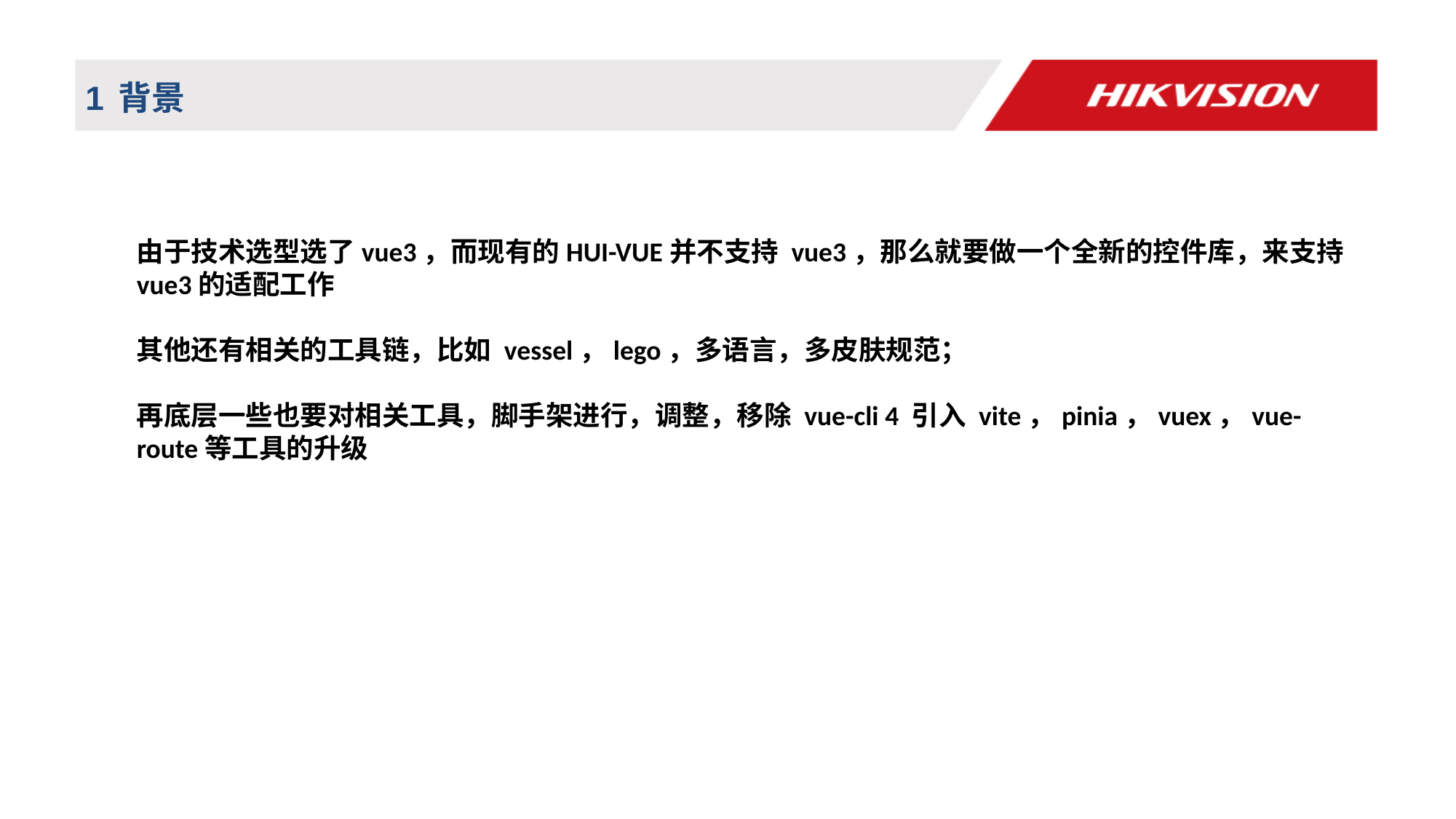

# 1 背景
由于技术选型选了vue3，而现有的HUI-VUE并不支持 vue3，那么就要做一个全新的控件库，来支持vue3的适配工作

其他还有相关的工具链，比如 vessel，lego，多语言，多皮肤规范；

再底层一些也要对相关工具，脚手架进行，调整，移除 vue-cli 4 引入 vite，pinia，vuex，vue-route等工具的升级
3